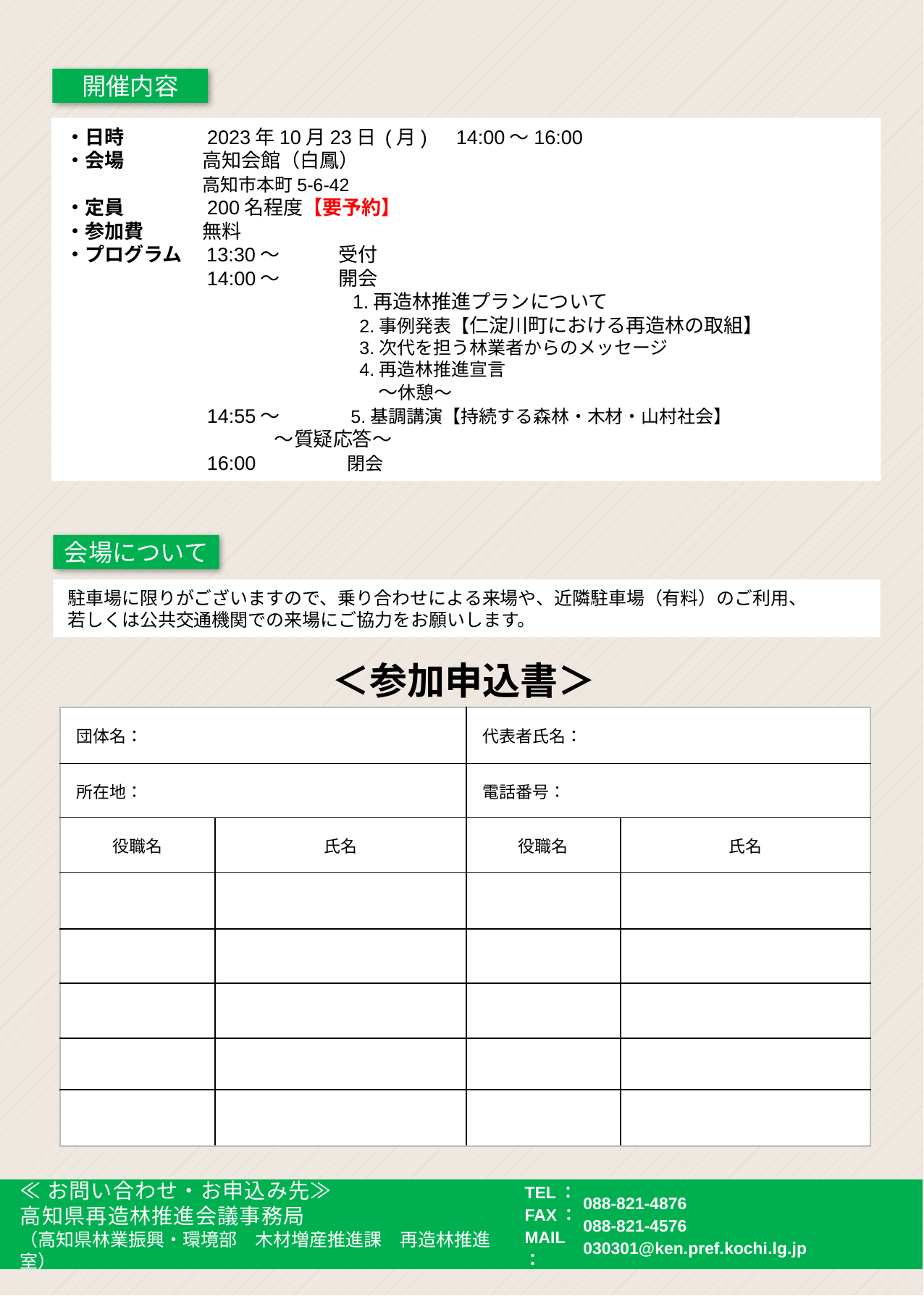

開催内容

・日時　　　　2023年10月23日 (月)　14:00～16:00
・会場　　　　高知会館（白鳳）
　　　　　　　高知市本町5-6-42
・定員　　　　200名程度【要予約】
・参加費　　　無料
・プログラム　13:30～　　　受付
　　　　　　　14:00～　　　開会
　　　　　　　　　　　　　　  1.再造林推進プランについて
　　　　　　　　　　　　　　　　2.事例発表【仁淀川町における再造林の取組】
　　　　　　　　　　　　　　　　3.次代を担う林業者からのメッセージ
　　　　　　　　　　　　　　　　4.再造林推進宣言
　　　　　　　　　　　　　　　　～休憩～
　　　　　　　14:55～　　　   5.基調講演【持続する森林・木材・山村社会】
                                               ～質疑応答～
　　　　　　　16:00　　　　  閉会

会場について
駐車場に限りがございますので、乗り合わせによる来場や、近隣駐車場（有料）のご利用、
若しくは公共交通機関での来場にご協力をお願いします。
＜参加申込書＞
| 団体名： |  | 代表者氏名： |  |
| --- | --- | --- | --- |
| 所在地： |  | 電話番号： |  |
| 役職名 | 氏名 | 役職名 | 氏名 |
|  |  |  |  |
|  |  |  |  |
|  |  |  |  |
|  |  |  |  |
|  |  |  |  |

≪お問い合わせ・お申込み先≫
高知県再造林推進会議事務局
（高知県林業振興・環境部　木材増産推進課　再造林推進室）
088-821-4876
088-821-4576
030301@ken.pref.kochi.lg.jp
TEL：
FAX：
MAIL：